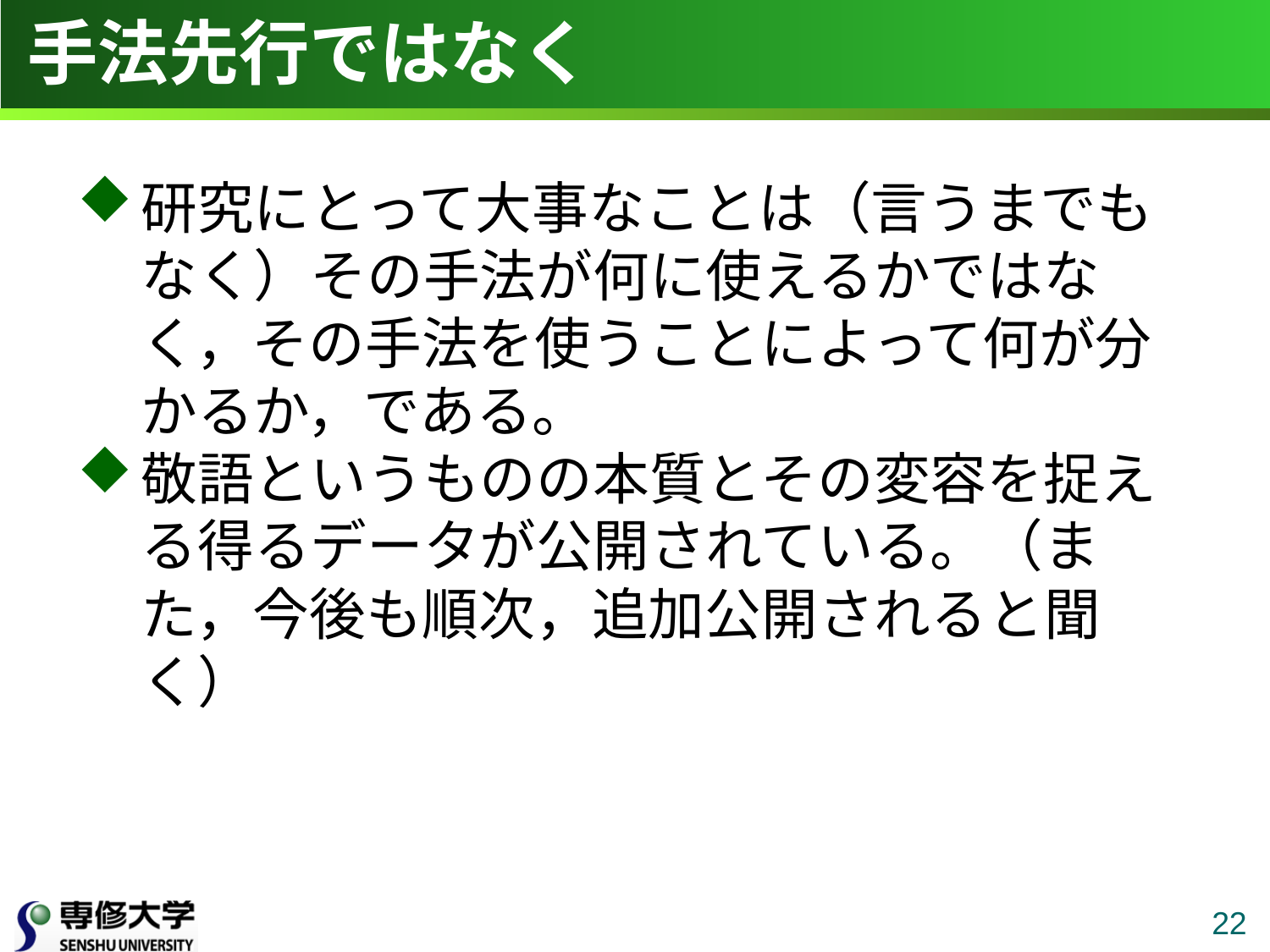

# 手法先行ではなく
研究にとって大事なことは（言うまでもなく）その手法が何に使えるかではなく，その手法を使うことによって何が分かるか，である。
敬語というものの本質とその変容を捉える得るデータが公開されている。（また，今後も順次，追加公開されると聞く）
22